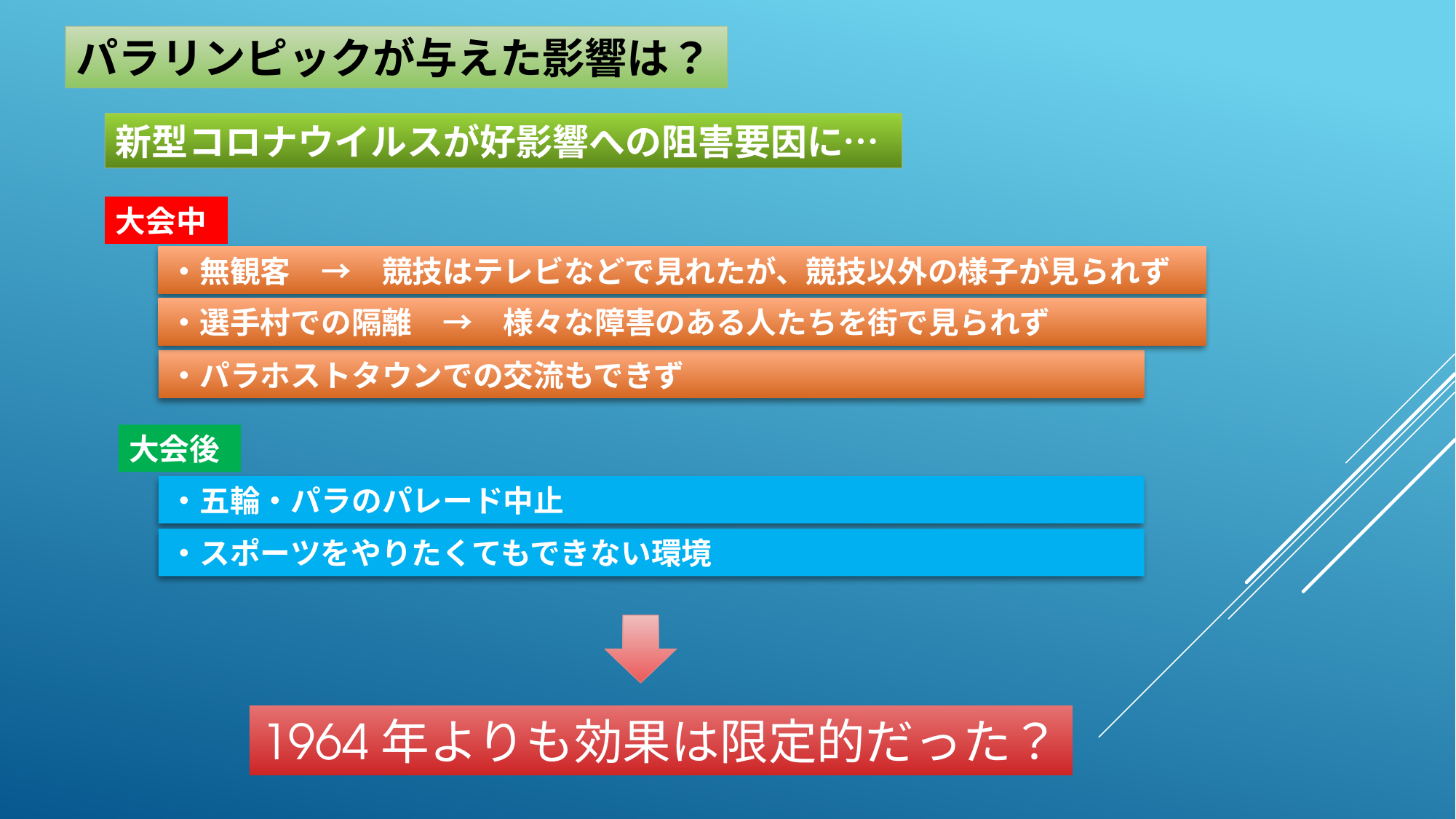

パラリンピックが与えた影響は？
新型コロナウイルスが好影響への阻害要因に…
大会中
・無観客　→　競技はテレビなどで見れたが、競技以外の様子が見られず
・選手村での隔離　→　様々な障害のある人たちを街で見られず
・パラホストタウンでの交流もできず
大会後
・五輪・パラのパレード中止
・スポーツをやりたくてもできない環境

1964年よりも効果は限定的だった？